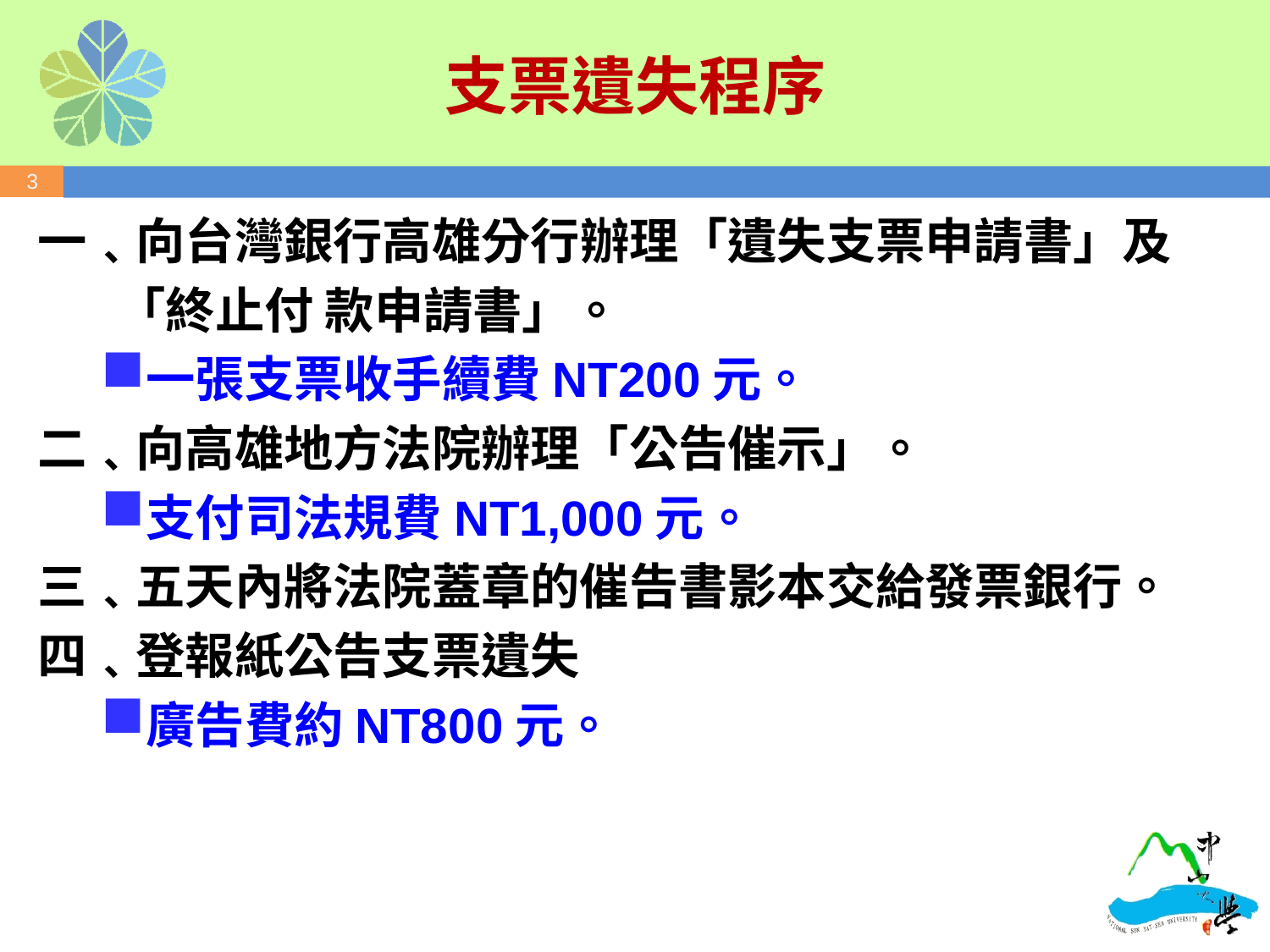

# 支票遺失程序
一﹑向台灣銀行高雄分行辦理「遺失支票申請書」及
      「終止付 款申請書」。
一張支票收手續費NT200元。
二﹑向高雄地方法院辦理「公告催示」。
支付司法規費NT1,000元。
三﹑五天內將法院蓋章的催告書影本交給發票銀行。
四﹑登報紙公告支票遺失
廣告費約NT800元。